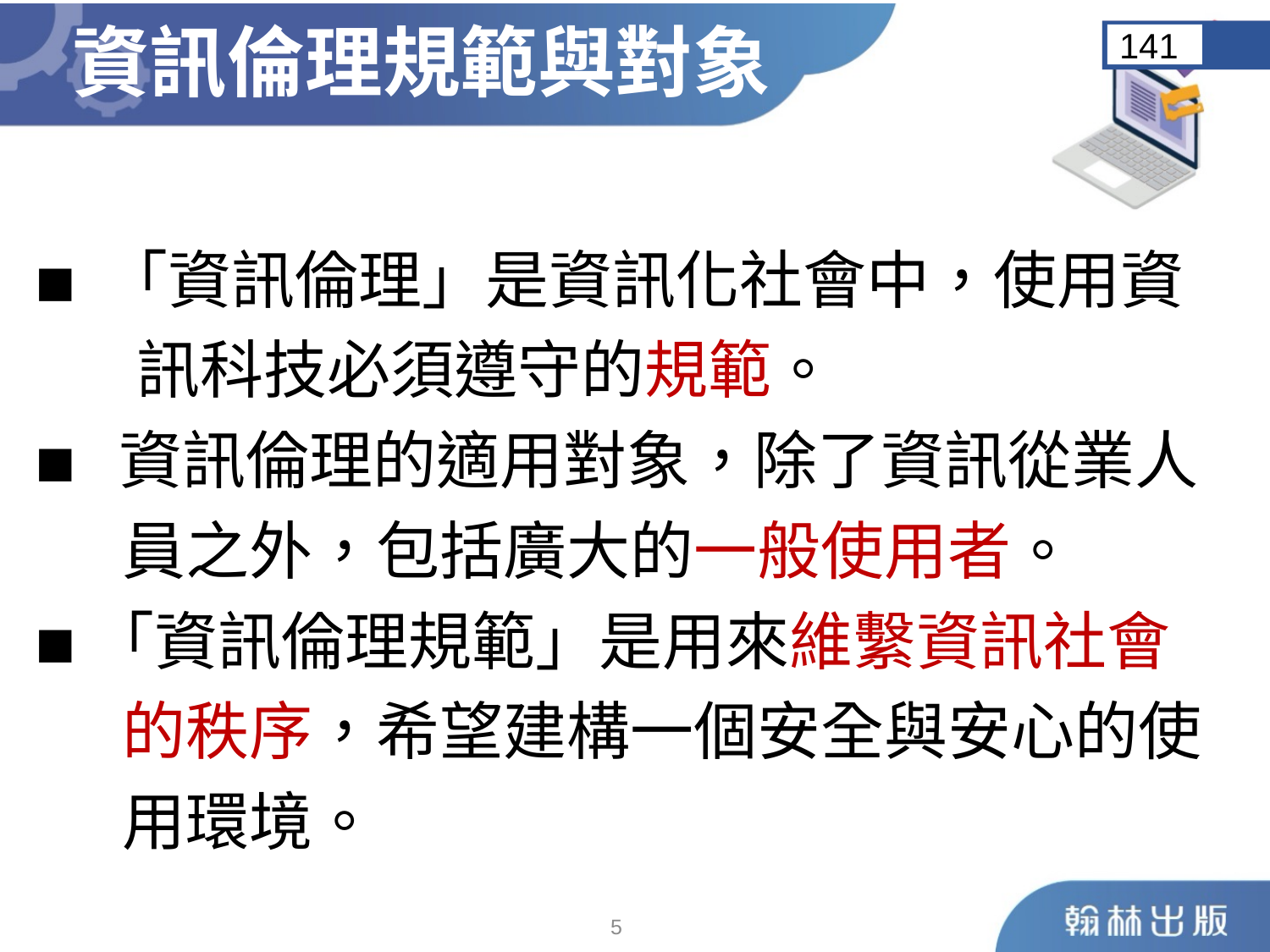

資訊倫理規範與對象
141
◼︎ 「資訊倫理」是資訊化社會中，使用資
      訊科技必須遵守的規範。
◼︎  資訊倫理的適用對象，除了資訊從業人
     員之外，包括廣大的一般使用者。
◼︎「資訊倫理規範」是用來維繫資訊社會
     的秩序，希望建構一個安全與安心的使
     用環境。
5